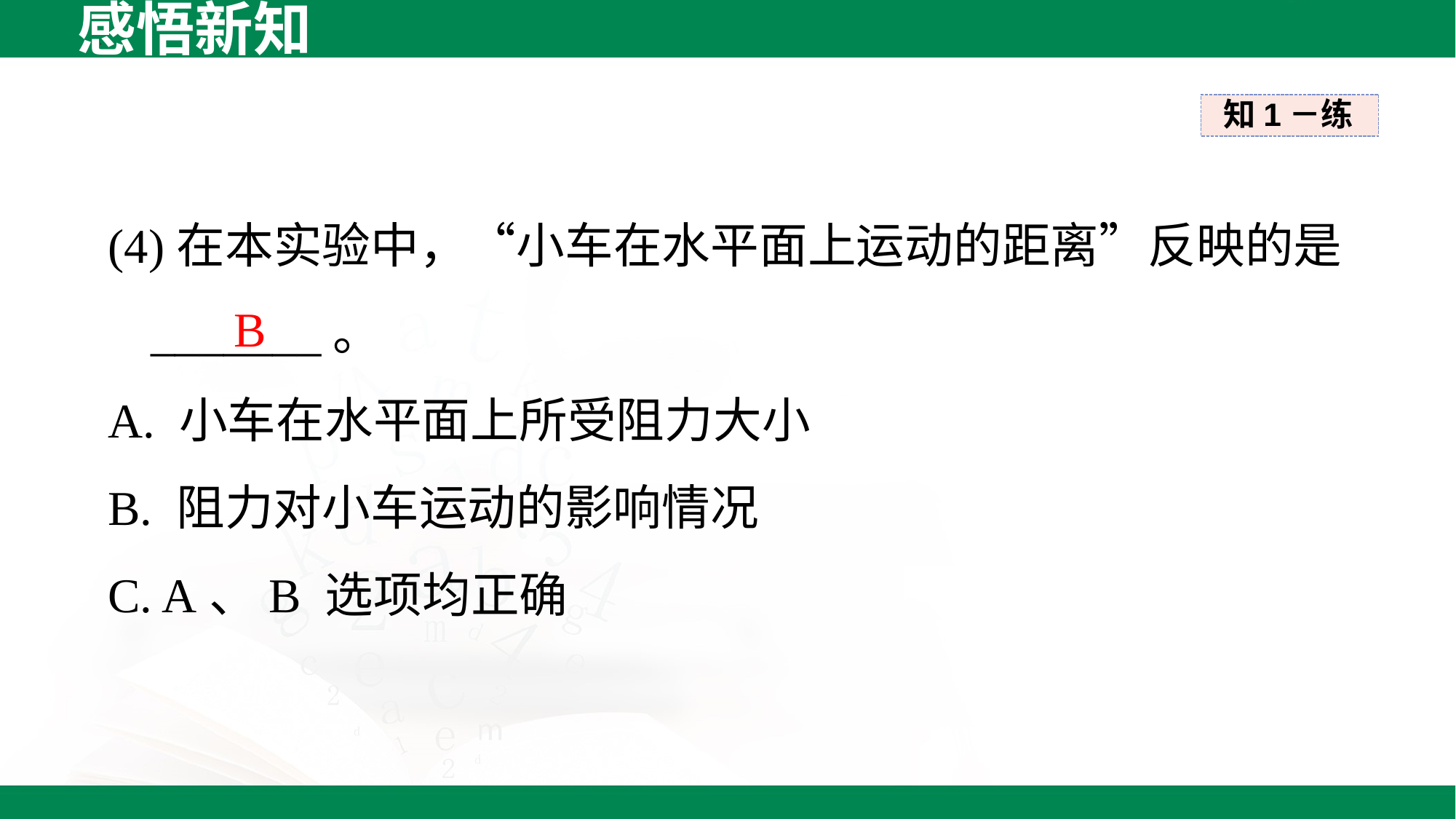

感悟新知
知1－练

(4)在本实验中，“小车在水平面上运动的距离”反映的是_______。
A. 小车在水平面上所受阻力大小
B. 阻力对小车运动的影响情况
C. A、B 选项均正确
B